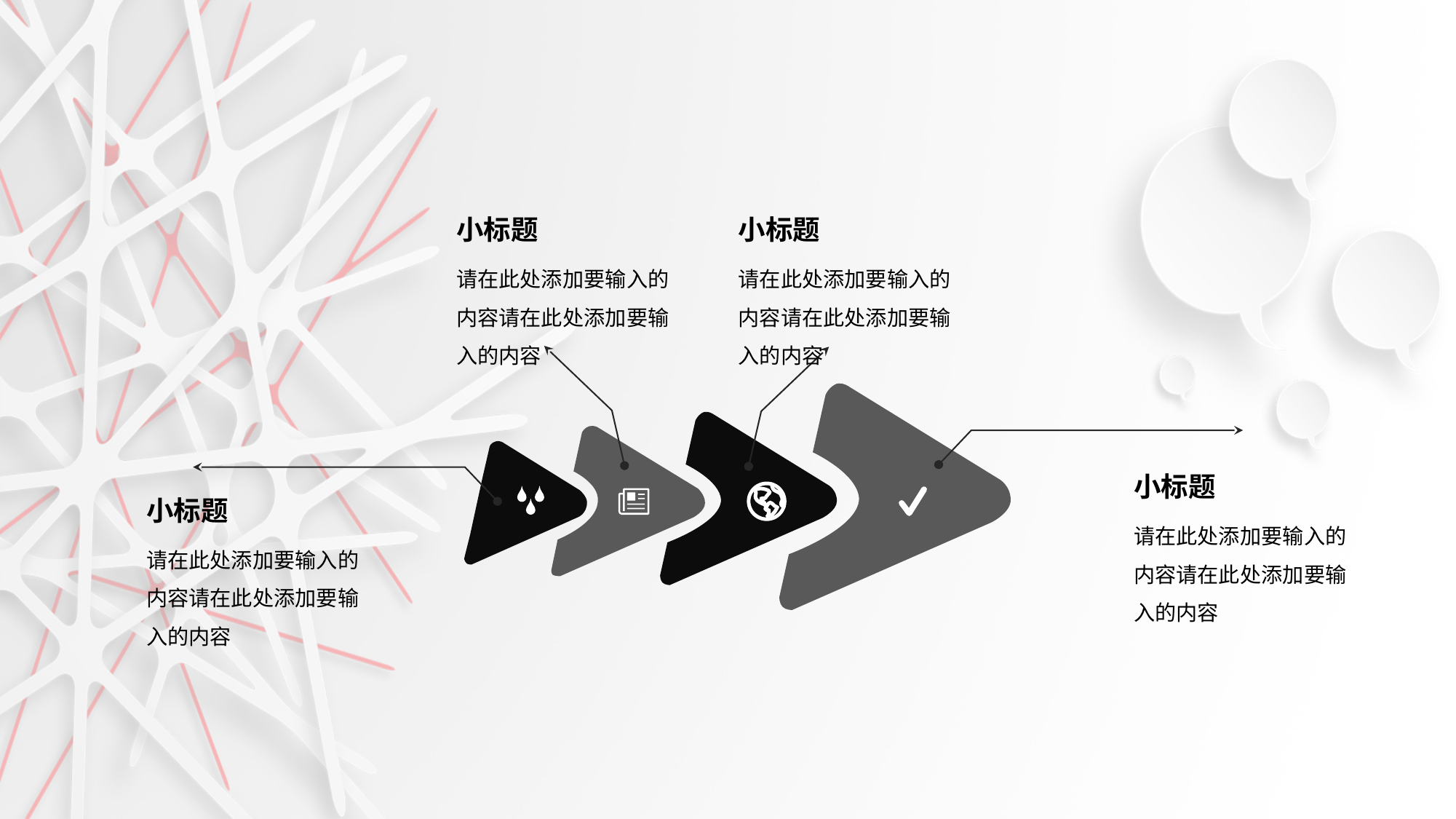

小标题
小标题
请在此处添加要输入的内容请在此处添加要输入的内容
请在此处添加要输入的内容请在此处添加要输入的内容

小标题

小标题

请在此处添加要输入的内容请在此处添加要输入的内容

请在此处添加要输入的内容请在此处添加要输入的内容